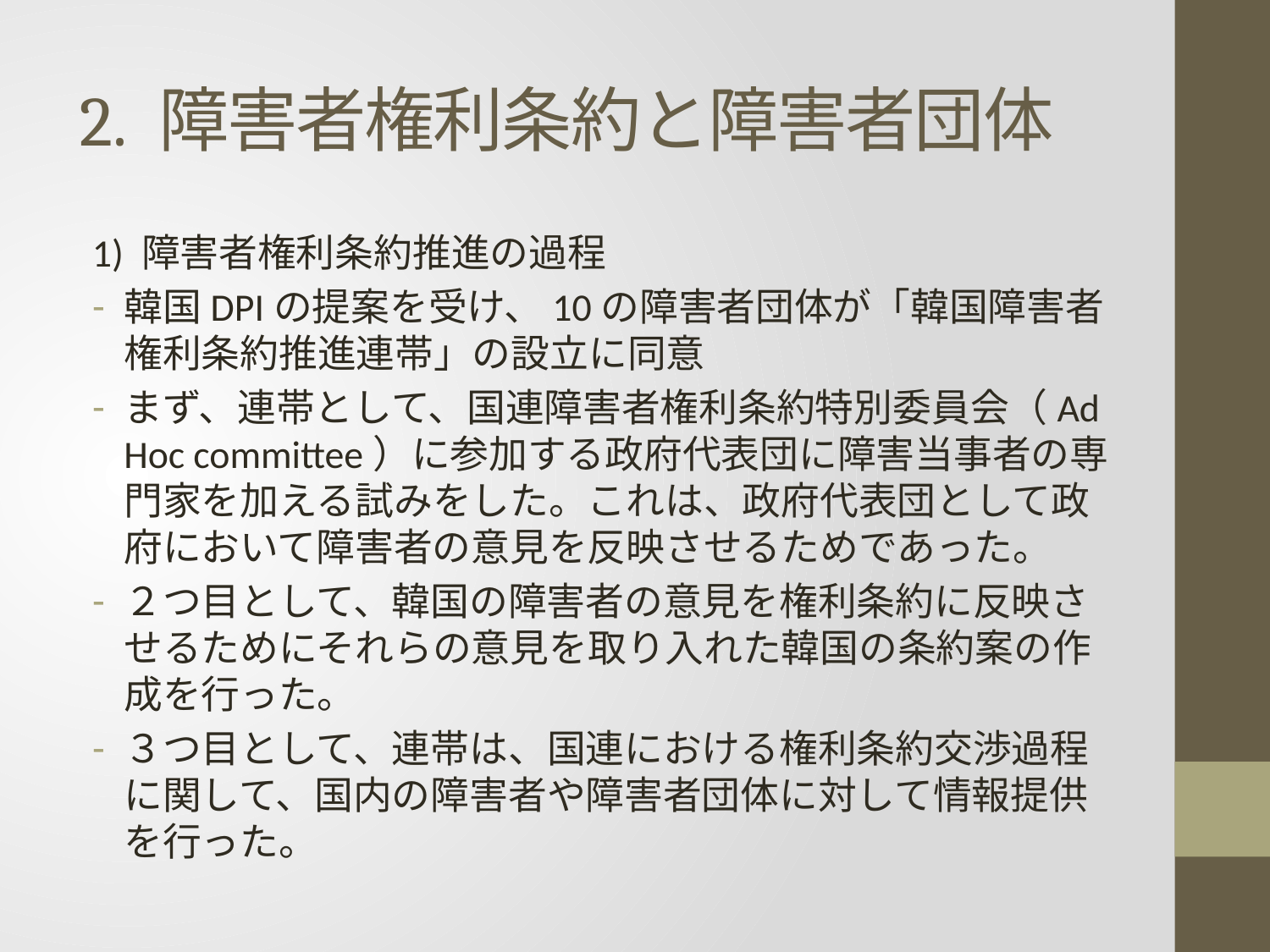

# 2. 障害者権利条約と障害者団体
1) 障害者権利条約推進の過程
韓国DPIの提案を受け、10の障害者団体が「韓国障害者権利条約推進連帯」の設立に同意
まず、連帯として、国連障害者権利条約特別委員会（Ad Hoc committee）に参加する政府代表団に障害当事者の専門家を加える試みをした。これは、政府代表団として政府において障害者の意見を反映させるためであった。
２つ目として、韓国の障害者の意見を権利条約に反映させるためにそれらの意見を取り入れた韓国の条約案の作成を行った。
３つ目として、連帯は、国連における権利条約交渉過程に関して、国内の障害者や障害者団体に対して情報提供を行った。